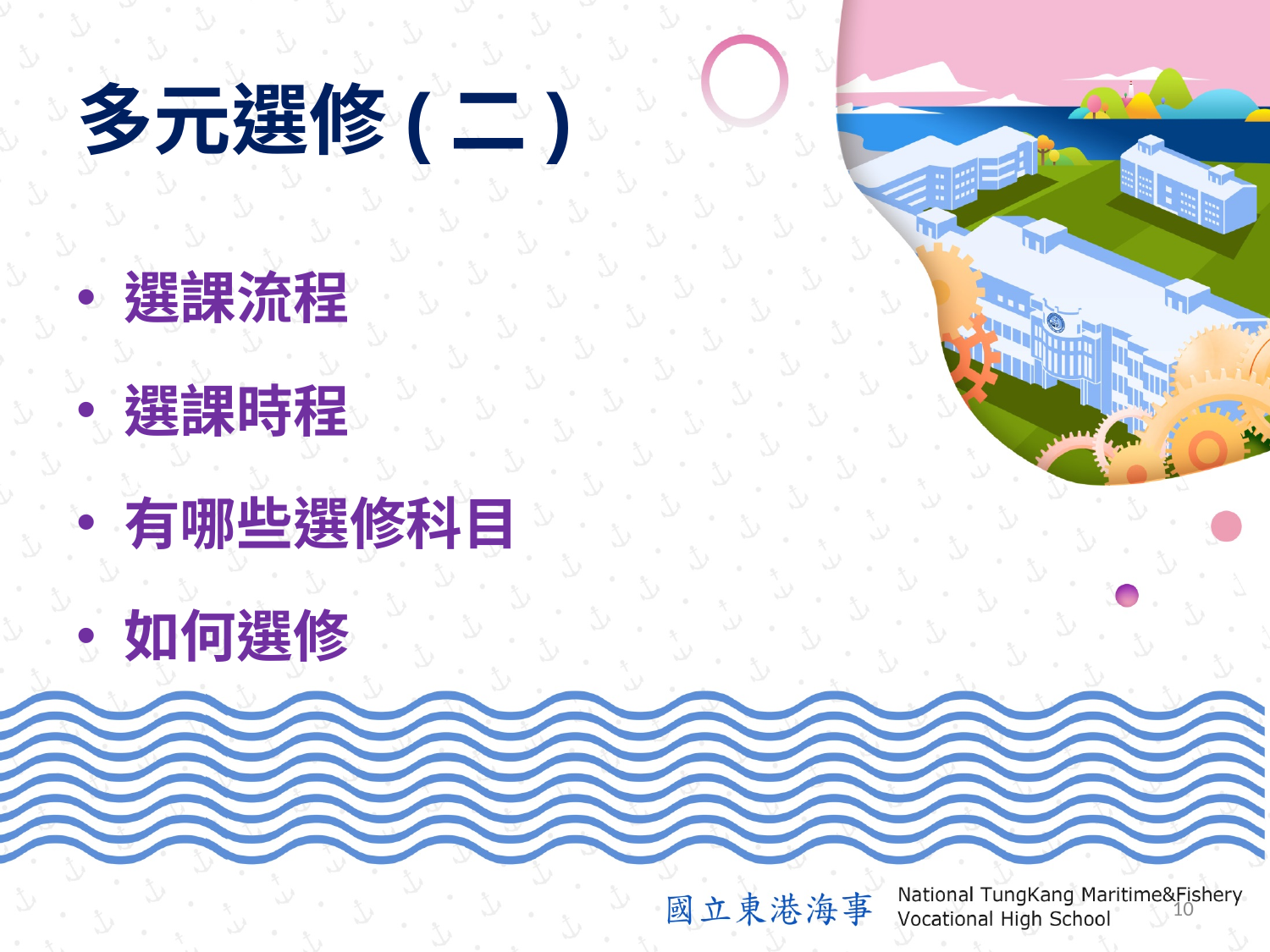

# 多元選修(二)
選課流程
選課時程
有哪些選修科目
如何選修

10